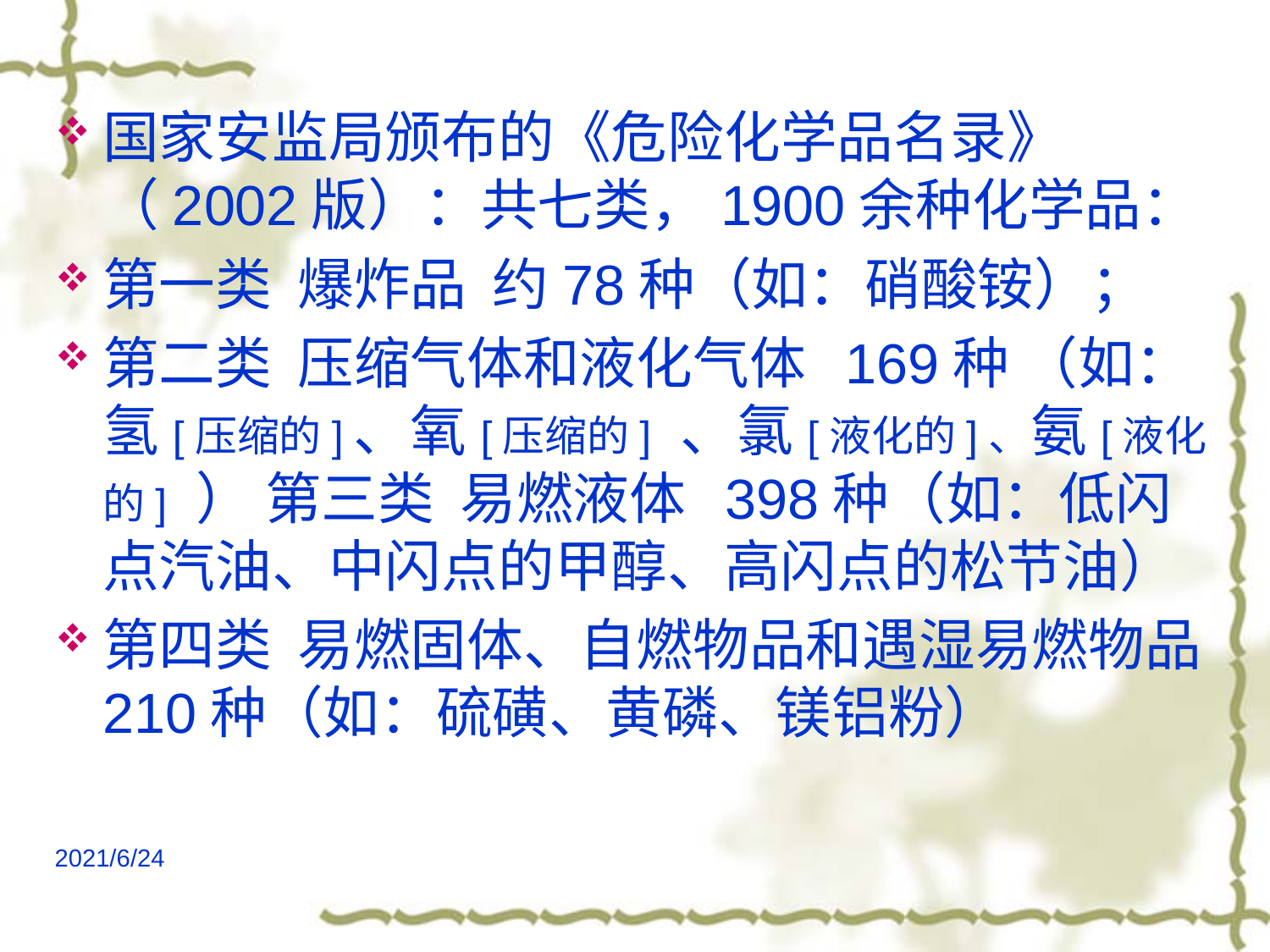

#
国家安监局颁布的《危险化学品名录》（2002版）：共七类，1900余种化学品：
第一类  爆炸品  约78种（如：硝酸铵）；
第二类  压缩气体和液化气体  169种 （如：氢[压缩的]、氧[压缩的] 、氯[液化的]、氨[液化的] ） 第三类  易燃液体  398种（如：低闪点汽油、中闪点的甲醇、高闪点的松节油）
第四类  易燃固体、自燃物品和遇湿易燃物品 210种（如：硫磺、黄磷、镁铝粉）
2021/6/24